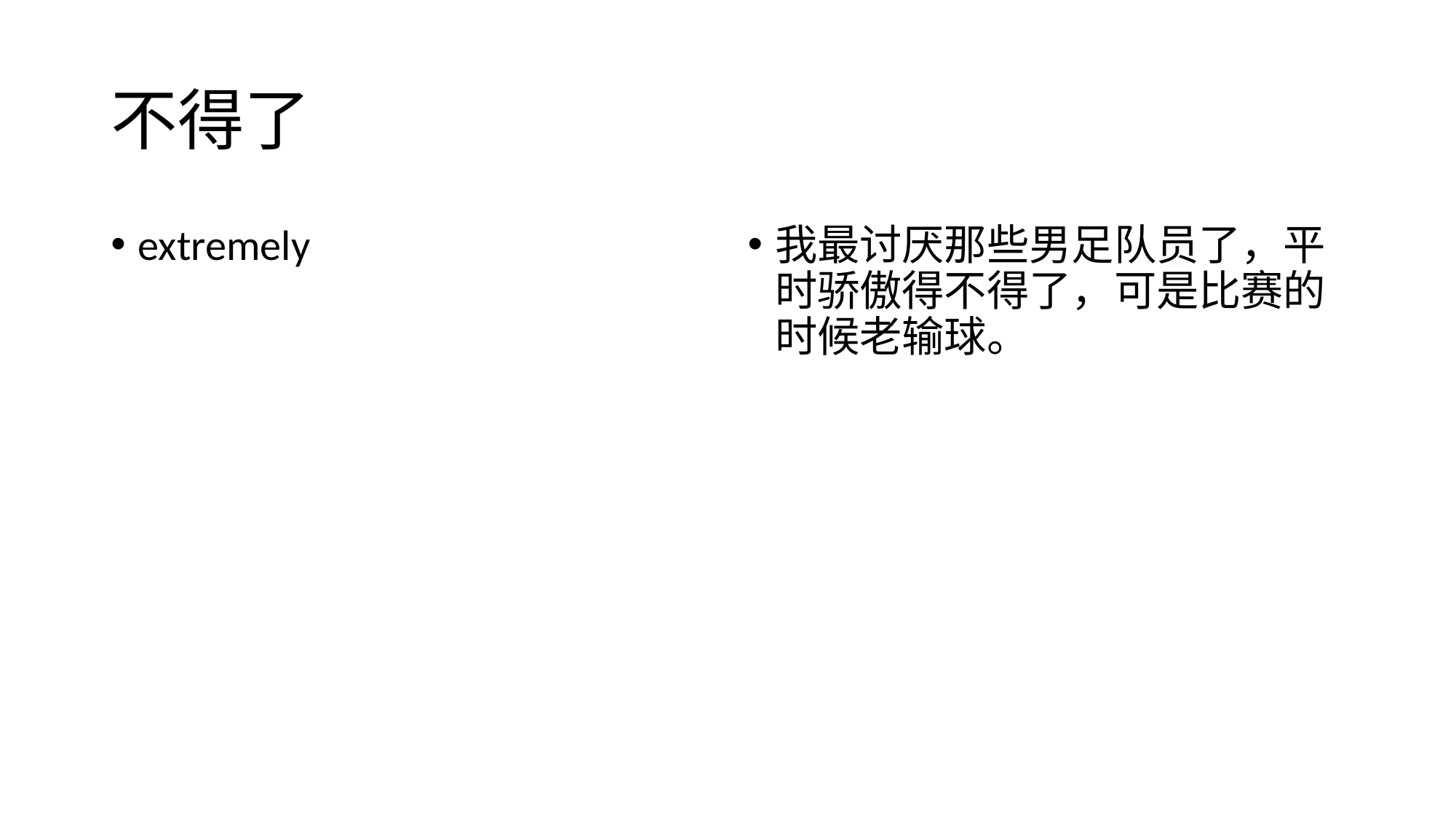

# 不得了
extremely
我最讨厌那些男足队员了，平时骄傲得不得了，可是比赛的时候老输球。